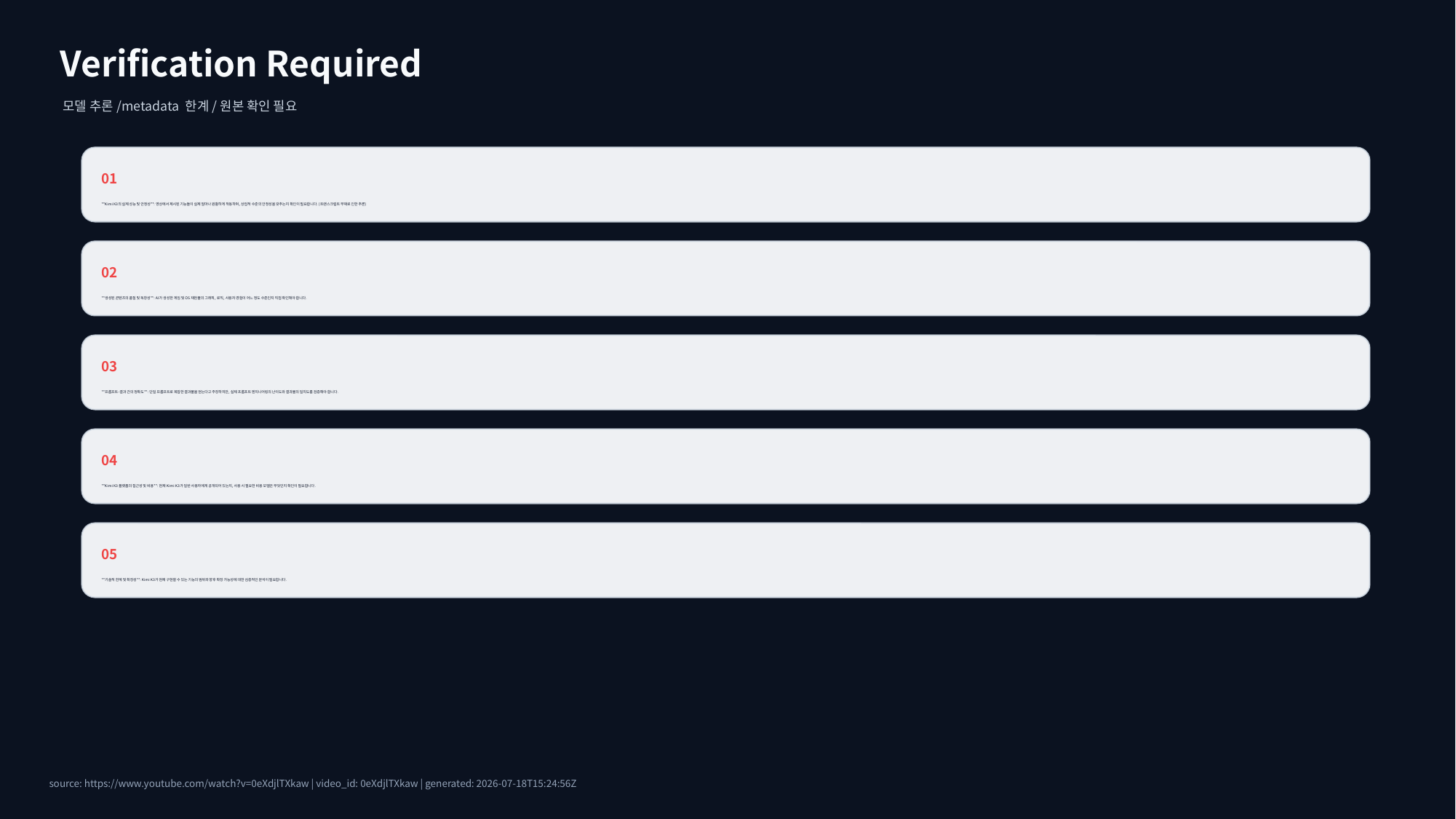

Verification Required
모델 추론/metadata 한계/원본 확인 필요

01
**Kimi K3의 실제 성능 및 안정성**: 영상에서 제시된 기능들이 실제 얼마나 원활하게 작동하며, 상업적 수준의 안정성을 갖추는지 확인이 필요합니다. (트랜스크립트 부재로 인한 추론)

02
**생성된 콘텐츠의 품질 및 독창성**: AI가 생성한 게임 및 OS 재현물의 그래픽, 로직, 사용자 경험이 어느 정도 수준인지 직접 확인해야 합니다.

03
**프롬프트-결과 간의 정확도**: 단일 프롬프트로 복잡한 결과물을 얻는다고 주장하지만, 실제 프롬프트 엔지니어링의 난이도와 결과물의 일치도를 검증해야 합니다.

04
**Kimi K3 플랫폼의 접근성 및 비용**: 현재 Kimi K3가 일반 사용자에게 공개되어 있는지, 사용 시 필요한 비용 모델은 무엇인지 확인이 필요합니다.

05
**기술적 한계 및 확장성**: Kimi K3가 현재 구현할 수 있는 기능의 범위와 향후 확장 가능성에 대한 심층적인 분석이 필요합니다.
source: https://www.youtube.com/watch?v=0eXdjlTXkaw | video_id: 0eXdjlTXkaw | generated: 2026-07-18T15:24:56Z